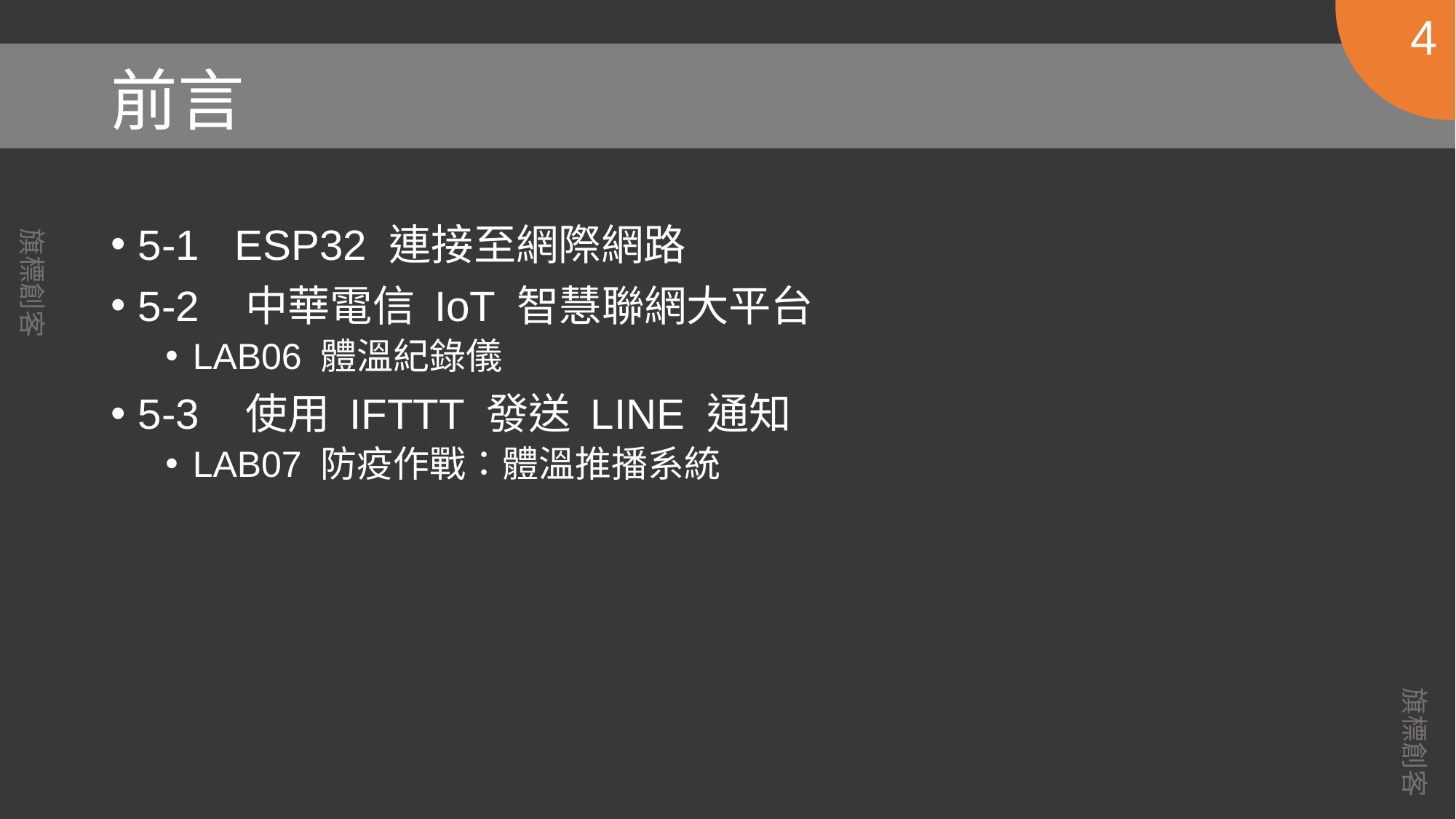

4
# 前言
5-1   ESP32 連接至網際網路
5-2   中華電信 IoT 智慧聯網大平台
LAB06 體溫紀錄儀
5-3   使用 IFTTT 發送 LINE 通知
LAB07 防疫作戰：體溫推播系統